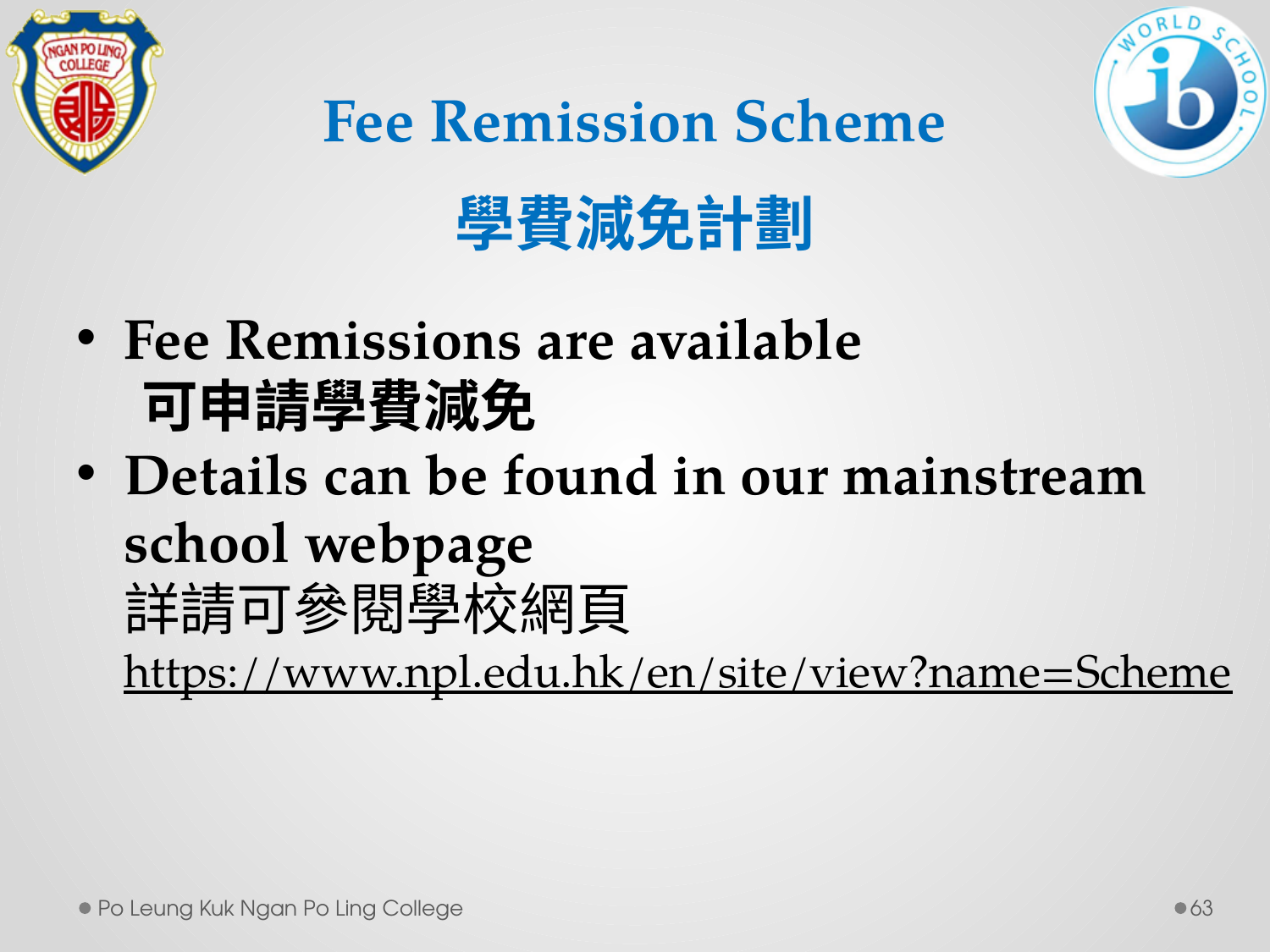

# Fee Remission Scheme 學費減免計劃
Fee Remissions are available
    可申請學費減免
Details can be found in our mainstream school webpage
詳請可參閱學校網頁https://www.npl.edu.hk/en/site/view?name=Scheme

Po Leung Kuk Ngan Po Ling College
63